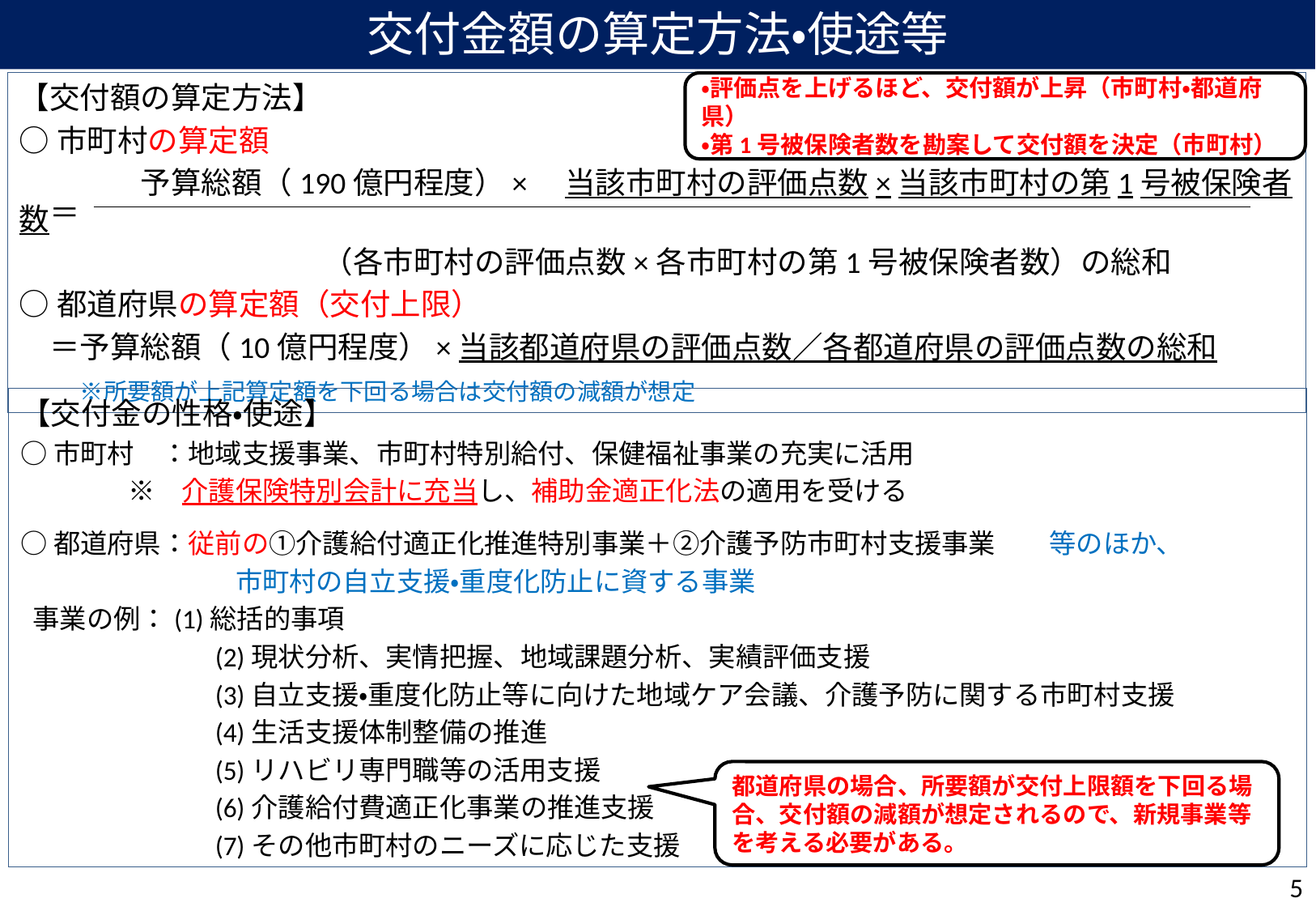

交付金額の算定方法・使途等
・評価点を上げるほど、交付額が上昇（市町村・都道府県）
・第1号被保険者数を勘案して交付額を決定（市町村）
【交付額の算定方法】
○市町村の算定額
　　　　予算総額（190億円程度）×　当該市町村の評価点数×当該市町村の第1号被保険者数
　　　　　　　　　　（各市町村の評価点数×各市町村の第1号被保険者数）の総和
○都道府県の算定額（交付上限）
　＝予算総額（10億円程度）×当該都道府県の評価点数／各都道府県の評価点数の総和
　　※所要額が上記算定額を下回る場合は交付額の減額が想定
＝
【交付金の性格・使途】
○市町村　：地域支援事業、市町村特別給付、保健福祉事業の充実に活用
　　　　※　介護保険特別会計に充当し、補助金適正化法の適用を受ける
○都道府県：従前の①介護給付適正化推進特別事業＋②介護予防市町村支援事業　　等のほか、
　　　　　　　　市町村の自立支援・重度化防止に資する事業
 事業の例：(1)総括的事項
　　　　　　　(2)現状分析、実情把握、地域課題分析、実績評価支援
　　　　　　　(3)自立支援・重度化防止等に向けた地域ケア会議、介護予防に関する市町村支援
　　　　　　　(4)生活支援体制整備の推進
　　　　　　　(5)リハビリ専門職等の活用支援
　　　　　　　(6)介護給付費適正化事業の推進支援
　　　　　　　(7)その他市町村のニーズに応じた支援
都道府県の場合、所要額が交付上限額を下回る場合、交付額の減額が想定されるので、新規事業等を考える必要がある。
5